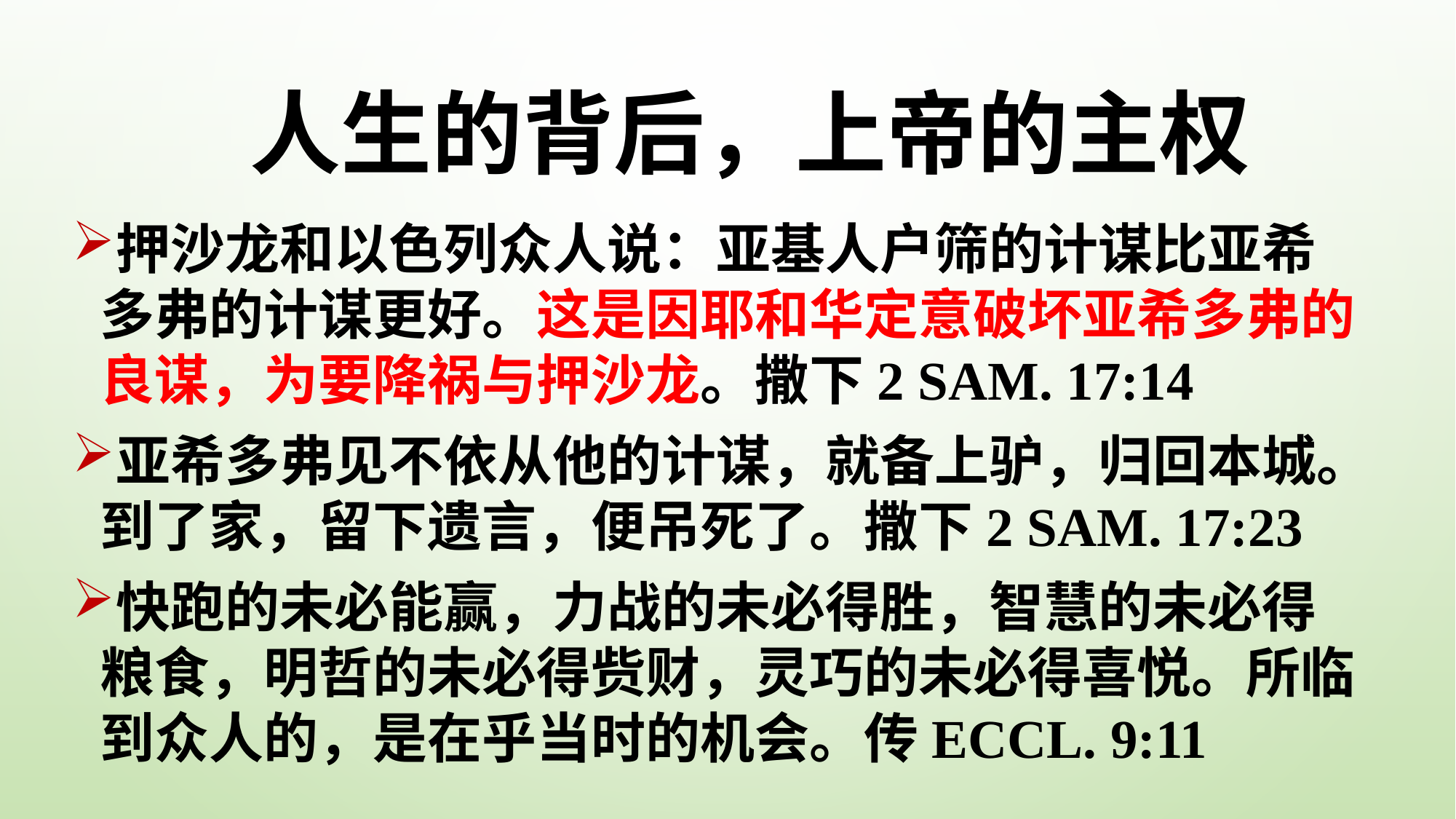

# 人生的背后，上帝的主权
押沙龙和以色列众人说：亚基人户筛的计谋比亚希多弗的计谋更好。这是因耶和华定意破坏亚希多弗的良谋，为要降祸与押沙龙。撒下2 Sam. 17:14
亚希多弗见不依从他的计谋，就备上驴，归回本城。到了家，留下遗言，便吊死了。撒下2 Sam. 17:23
快跑的未必能赢，力战的未必得胜，智慧的未必得粮食，明哲的未必得赀财，灵巧的未必得喜悦。所临到众人的，是在乎当时的机会。传Eccl. 9:11